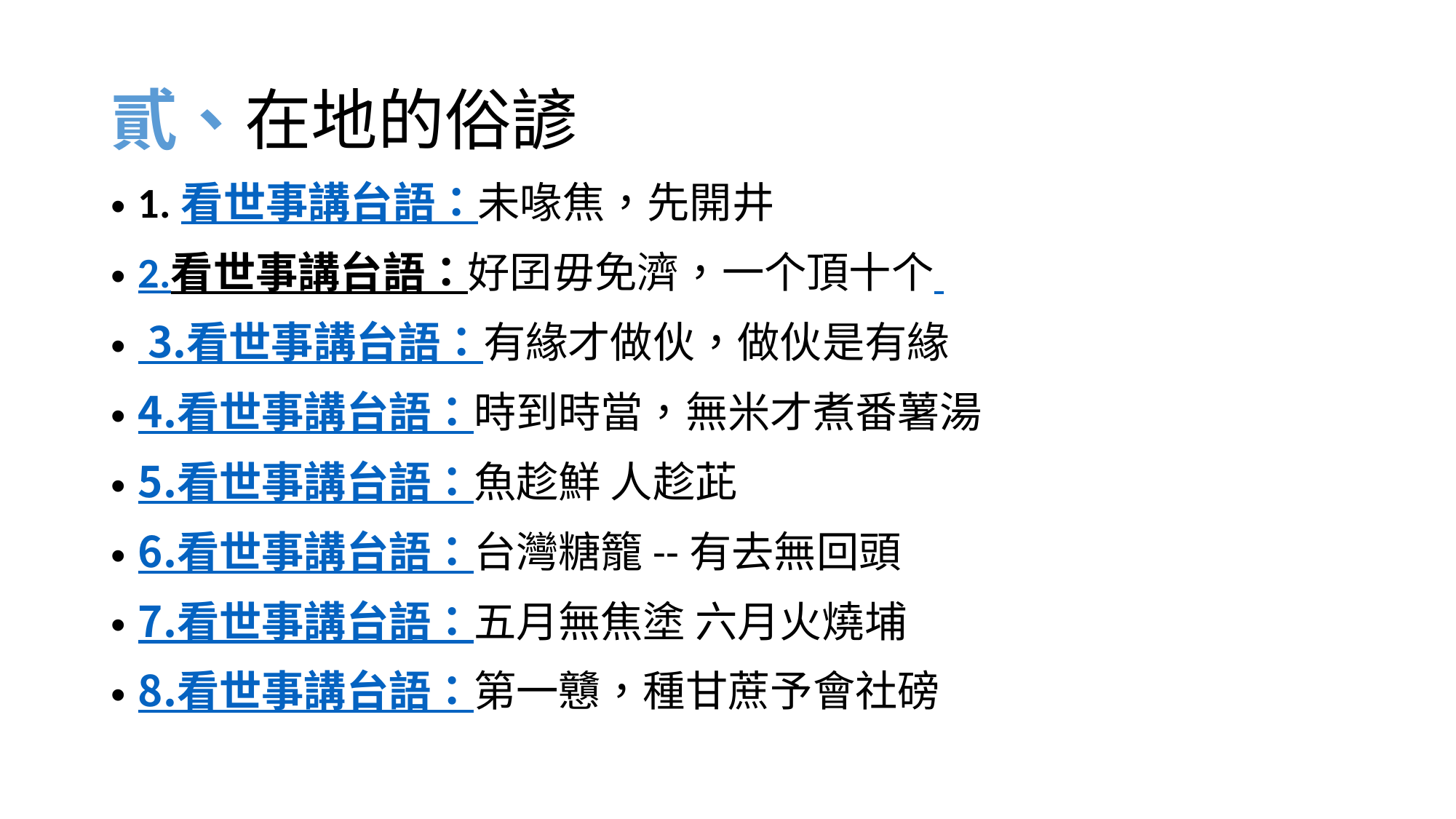

# 貳、在地的俗諺
1.看世事講台語：未喙焦，先開井
2.看世事講台語：好囝毋免濟，一个頂十个
 3.看世事講台語：有緣才做伙，做伙是有緣
4.看世事講台語：時到時當，無米才煮番薯湯
5.看世事講台語：魚趁鮮 人趁茈
6.看世事講台語：台灣糖籠--有去無回頭
7.看世事講台語：五月無焦塗 六月火燒埔
8.看世事講台語：第一戇，種甘蔗予會社磅